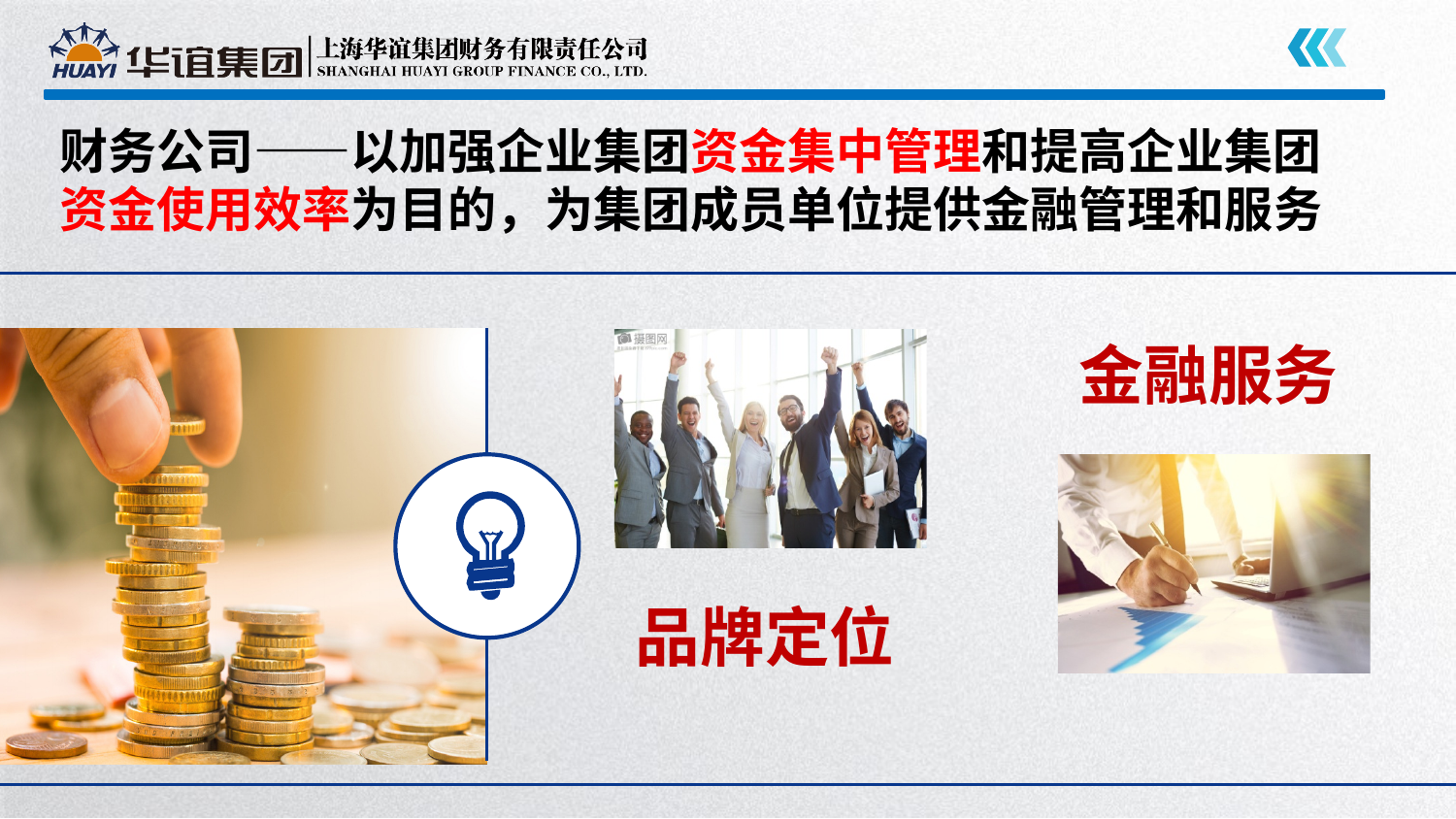

财务公司——以加强企业集团资金集中管理和提高企业集团资金使用效率为目的，为集团成员单位提供金融管理和服务

金融服务

品牌定位